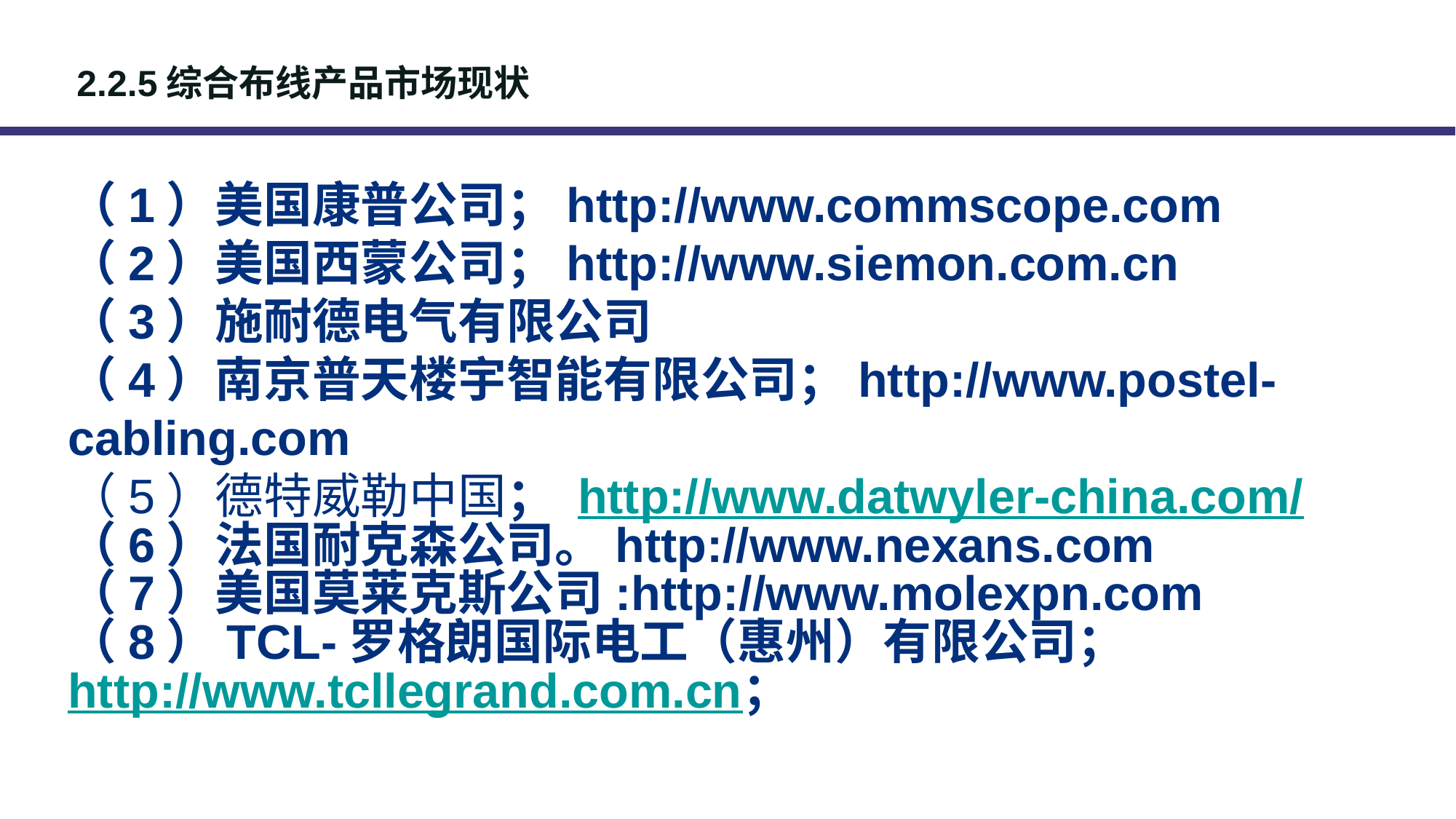

# 2.2.5综合布线产品市场现状
（1）美国康普公司；http://www.commscope.com
（2）美国西蒙公司；http://www.siemon.com.cn
（3）施耐德电气有限公司
（4）南京普天楼宇智能有限公司；http://www.postel-cabling.com
（5）德特威勒中国； http://www.datwyler-china.com/
（6）法国耐克森公司。http://www.nexans.com
（7）美国莫莱克斯公司:http://www.molexpn.com
（8）TCL-罗格朗国际电工（惠州）有限公司；http://www.tcllegrand.com.cn；